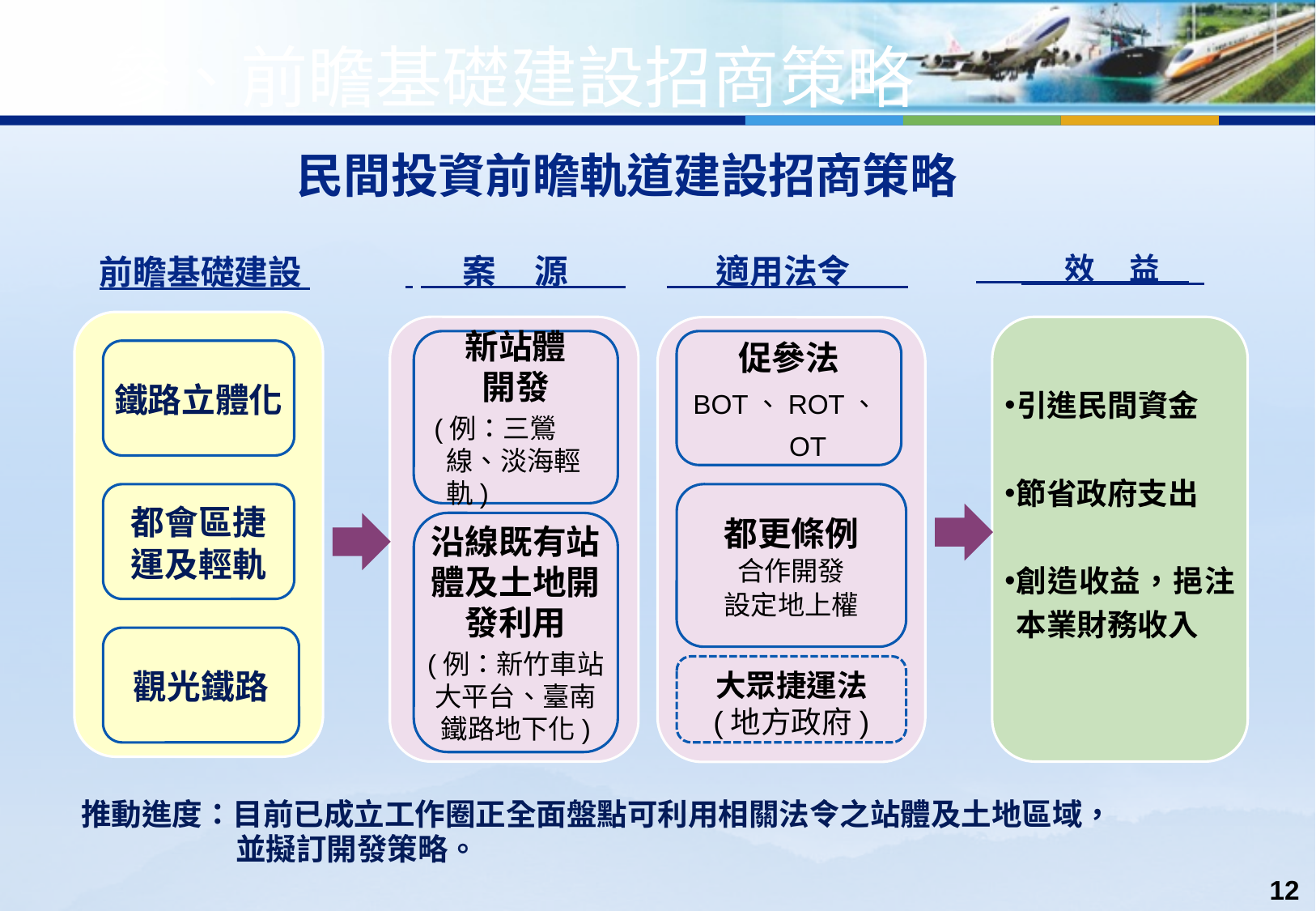

參、前瞻基礎建設招商策略
民間投資前瞻軌道建設招商策略

 　 案     源
　  適用法令
　  效     益
前瞻基礎建設

引進民間資金

節省政府支出

創造收益，挹注本業財務收入

促參法
BOT、ROT、OT
新站體
開發
(例：三鶯線、淡海輕軌)
鐵路立體化

都更條例
合作開發
設定地上權
都會區捷運及輕軌

沿線既有站體及土地開發利用
(例：新竹車站大平台、臺南鐵路地下化)

觀光鐵路
大眾捷運法
(地方政府)

推動進度：目前已成立工作圈正全面盤點可利用相關法令之站體及土地區域，並擬訂開發策略。
12